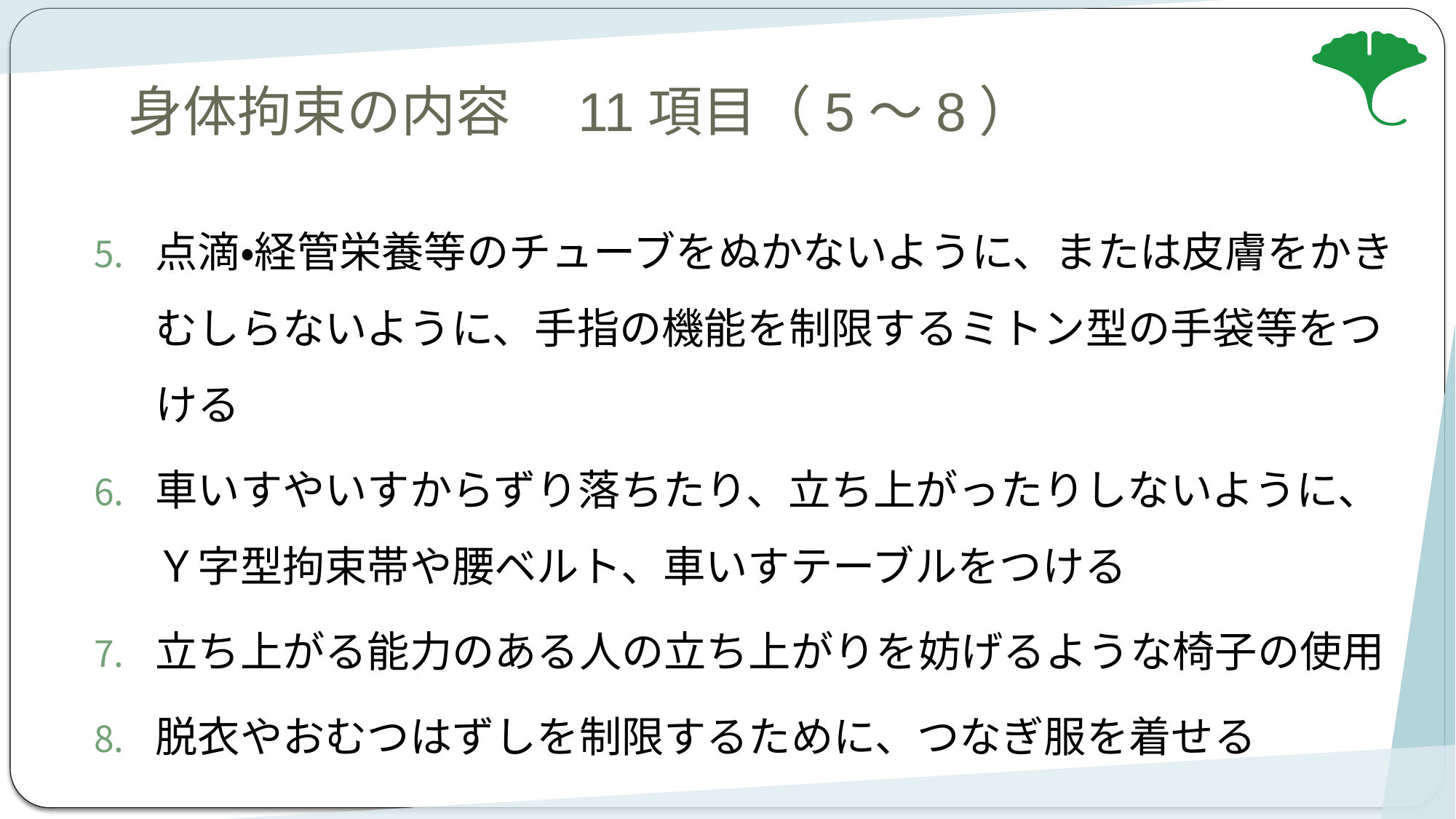

# 身体拘束の内容　11項目（5～8）

点滴・経管栄養等のチューブをぬかないように、または皮膚をかきむしらないように、手指の機能を制限するミトン型の手袋等をつける
車いすやいすからずり落ちたり、立ち上がったりしないように、Ｙ字型拘束帯や腰ベルト、車いすテーブルをつける
立ち上がる能力のある人の立ち上がりを妨げるような椅子の使用
脱衣やおむつはずしを制限するために、つなぎ服を着せる